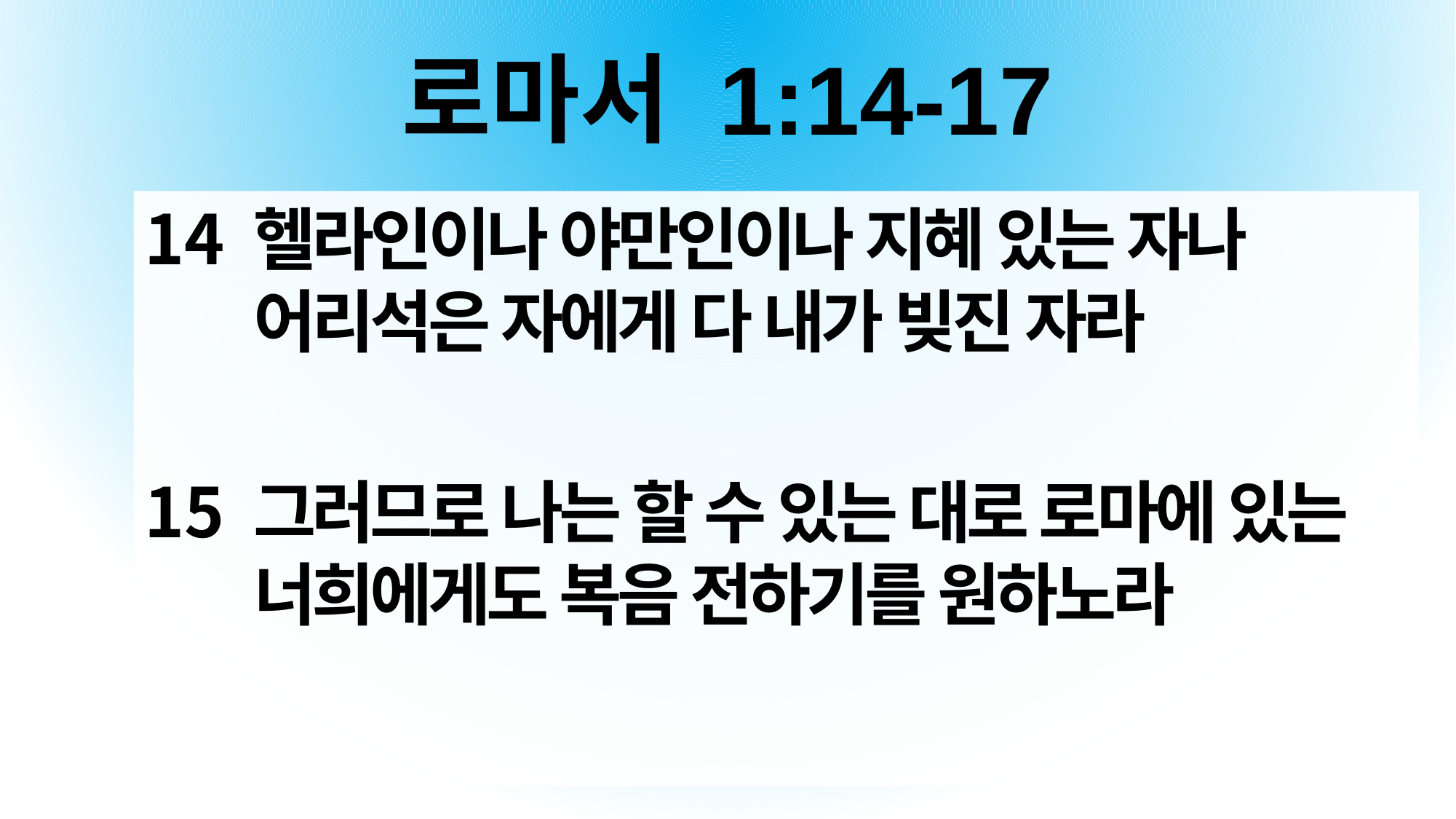

# 로마서 1:14-17
헬라인이나 야만인이나 지혜 있는 자나 어리석은 자에게 다 내가 빚진 자라

그러므로 나는 할 수 있는 대로 로마에 있는 너희에게도 복음 전하기를 원하노라